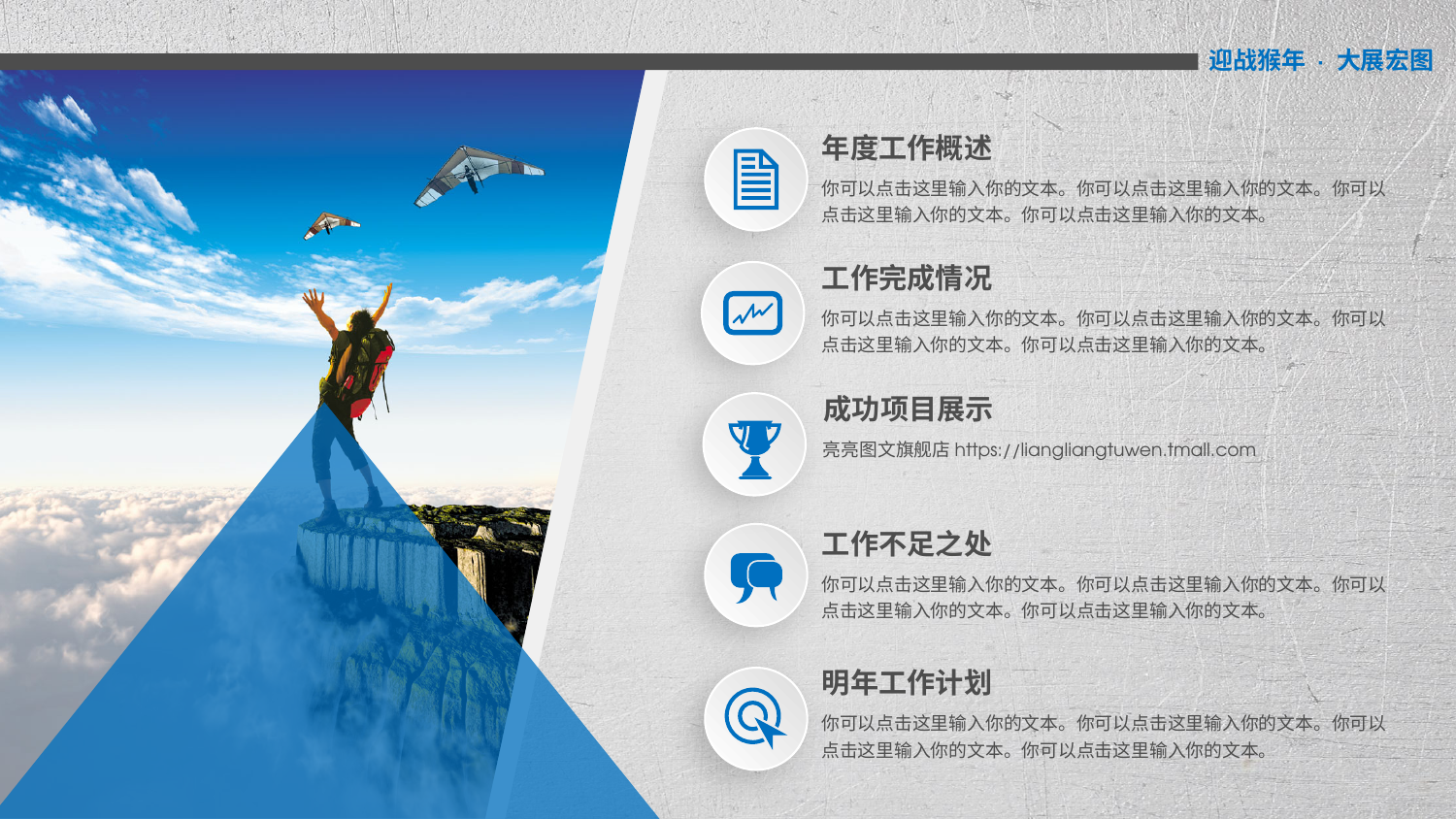

迎战猴年 · 大展宏图

年度工作概述

你可以点击这里输入你的文本。你可以点击这里输入你的文本。你可以点击这里输入你的文本。你可以点击这里输入你的文本。
工作完成情况

你可以点击这里输入你的文本。你可以点击这里输入你的文本。你可以点击这里输入你的文本。你可以点击这里输入你的文本。
成功项目展示

亮亮图文旗舰店https://liangliangtuwen.tmall.com
工作不足之处

你可以点击这里输入你的文本。你可以点击这里输入你的文本。你可以点击这里输入你的文本。你可以点击这里输入你的文本。
明年工作计划

你可以点击这里输入你的文本。你可以点击这里输入你的文本。你可以点击这里输入你的文本。你可以点击这里输入你的文本。